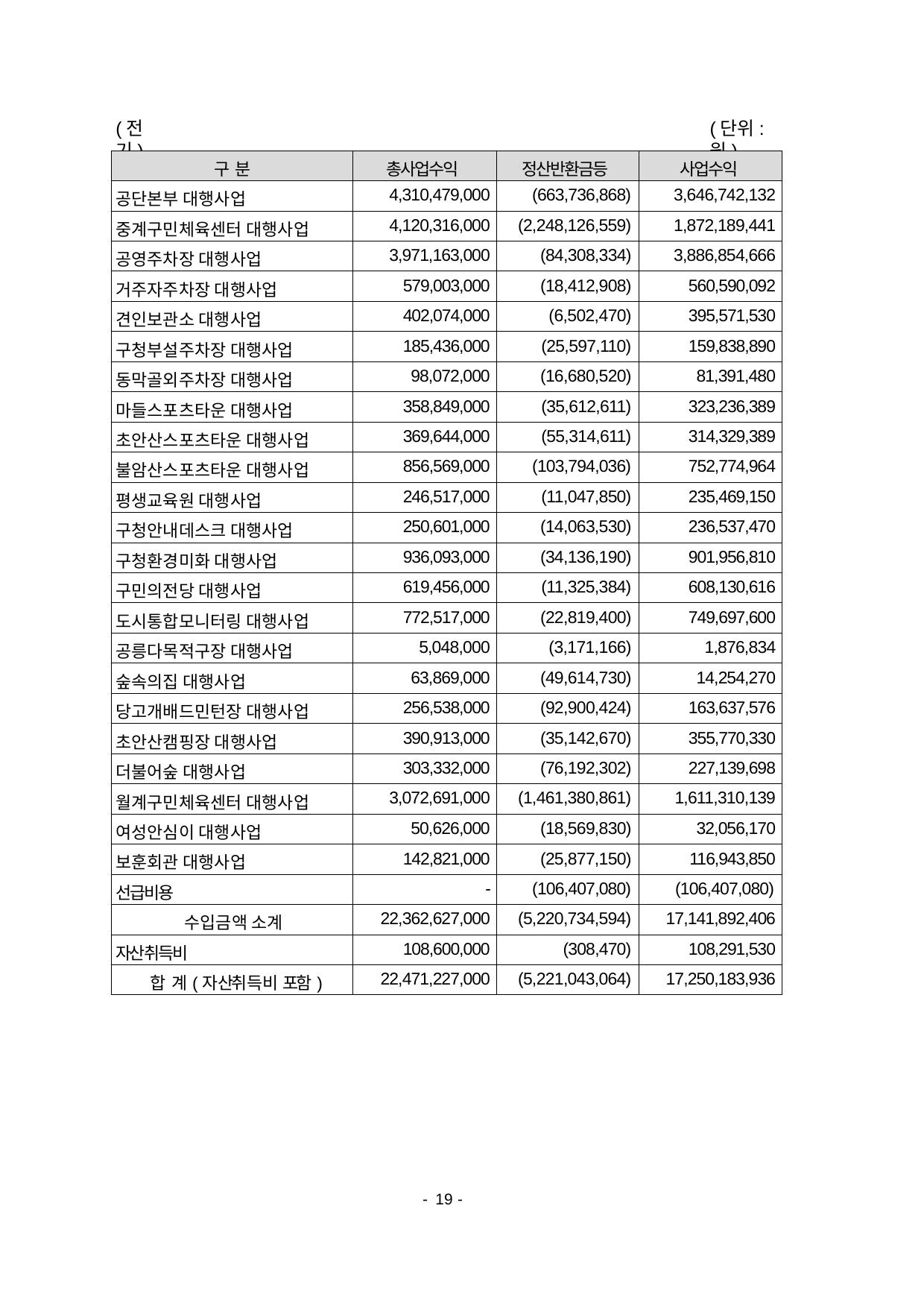

(전기)
(단위: 원)
| 구 분 | 총사업수익 | 정산반환금등 | 사업수익 |
| --- | --- | --- | --- |
| 공단본부 대행사업 | 4,310,479,000 | (663,736,868) | 3,646,742,132 |
| 중계구민체육센터 대행사업 | 4,120,316,000 | (2,248,126,559) | 1,872,189,441 |
| 공영주차장 대행사업 | 3,971,163,000 | (84,308,334) | 3,886,854,666 |
| 거주자주차장 대행사업 | 579,003,000 | (18,412,908) | 560,590,092 |
| 견인보관소 대행사업 | 402,074,000 | (6,502,470) | 395,571,530 |
| 구청부설주차장 대행사업 | 185,436,000 | (25,597,110) | 159,838,890 |
| 동막골외주차장 대행사업 | 98,072,000 | (16,680,520) | 81,391,480 |
| 마들스포츠타운 대행사업 | 358,849,000 | (35,612,611) | 323,236,389 |
| 초안산스포츠타운 대행사업 | 369,644,000 | (55,314,611) | 314,329,389 |
| 불암산스포츠타운 대행사업 | 856,569,000 | (103,794,036) | 752,774,964 |
| 평생교육원 대행사업 | 246,517,000 | (11,047,850) | 235,469,150 |
| 구청안내데스크 대행사업 | 250,601,000 | (14,063,530) | 236,537,470 |
| 구청환경미화 대행사업 | 936,093,000 | (34,136,190) | 901,956,810 |
| 구민의전당 대행사업 | 619,456,000 | (11,325,384) | 608,130,616 |
| 도시통합모니터링 대행사업 | 772,517,000 | (22,819,400) | 749,697,600 |
| 공릉다목적구장 대행사업 | 5,048,000 | (3,171,166) | 1,876,834 |
| 숲속의집 대행사업 | 63,869,000 | (49,614,730) | 14,254,270 |
| 당고개배드민턴장 대행사업 | 256,538,000 | (92,900,424) | 163,637,576 |
| 초안산캠핑장 대행사업 | 390,913,000 | (35,142,670) | 355,770,330 |
| 더불어숲 대행사업 | 303,332,000 | (76,192,302) | 227,139,698 |
| 월계구민체육센터 대행사업 | 3,072,691,000 | (1,461,380,861) | 1,611,310,139 |
| 여성안심이 대행사업 | 50,626,000 | (18,569,830) | 32,056,170 |
| 보훈회관 대행사업 | 142,821,000 | (25,877,150) | 116,943,850 |
| 선급비용 | - | (106,407,080) | (106,407,080) |
| 수입금액 소계 | 22,362,627,000 | (5,220,734,594) | 17,141,892,406 |
| 자산취득비 | 108,600,000 | (308,470) | 108,291,530 |
| 합 계(자산취득비 포함) | 22,471,227,000 | (5,221,043,064) | 17,250,183,936 |
- 19 -